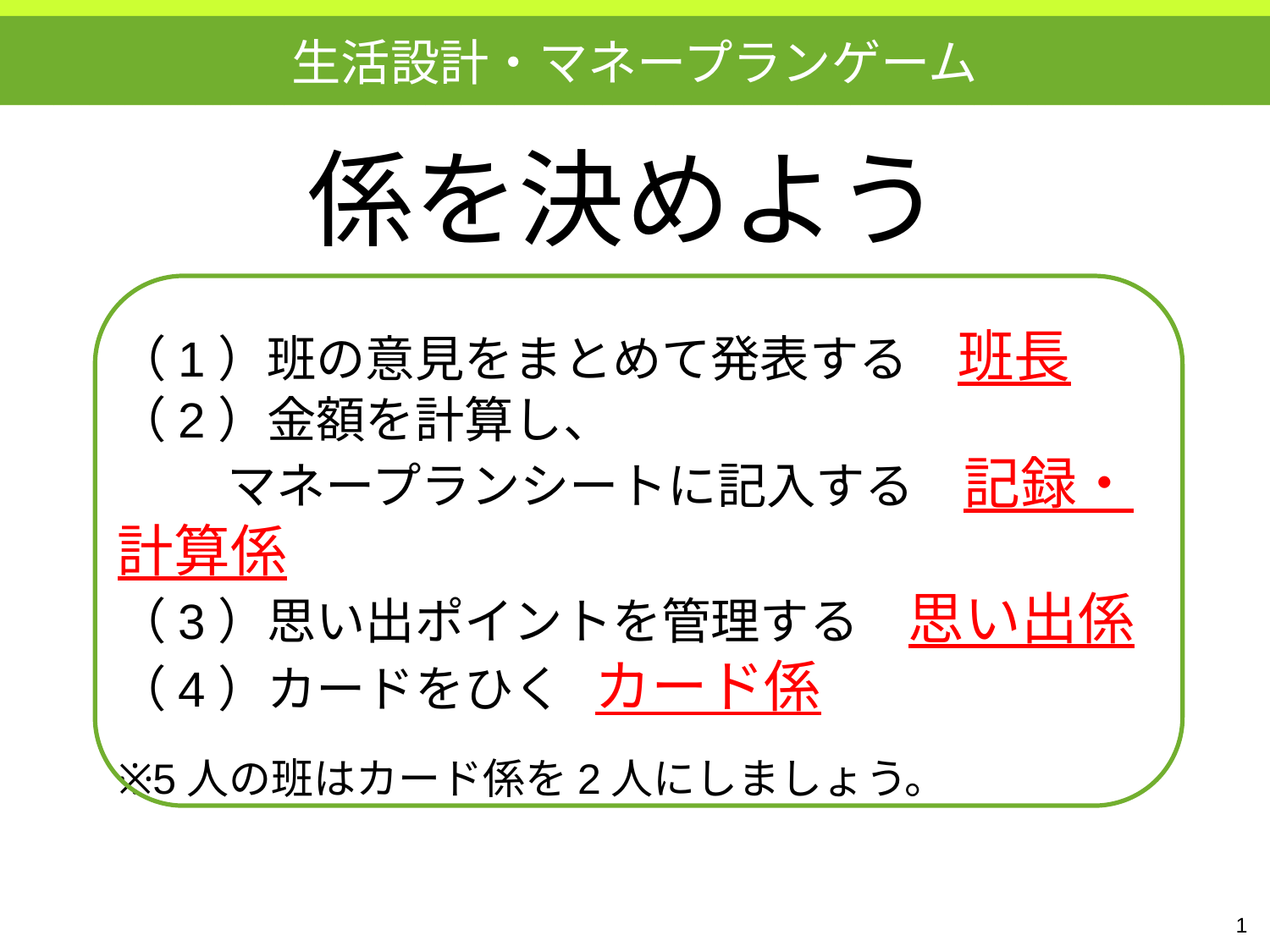

生活設計・マネープランゲーム
係を決めよう

（1）班の意見をまとめて発表する　班長
（2）金額を計算し、
　　 マネープランシートに記入する　記録・計算係
（3）思い出ポイントを管理する　思い出係
（4）カードをひく　カード係

※5人の班はカード係を2人にしましょう。
1